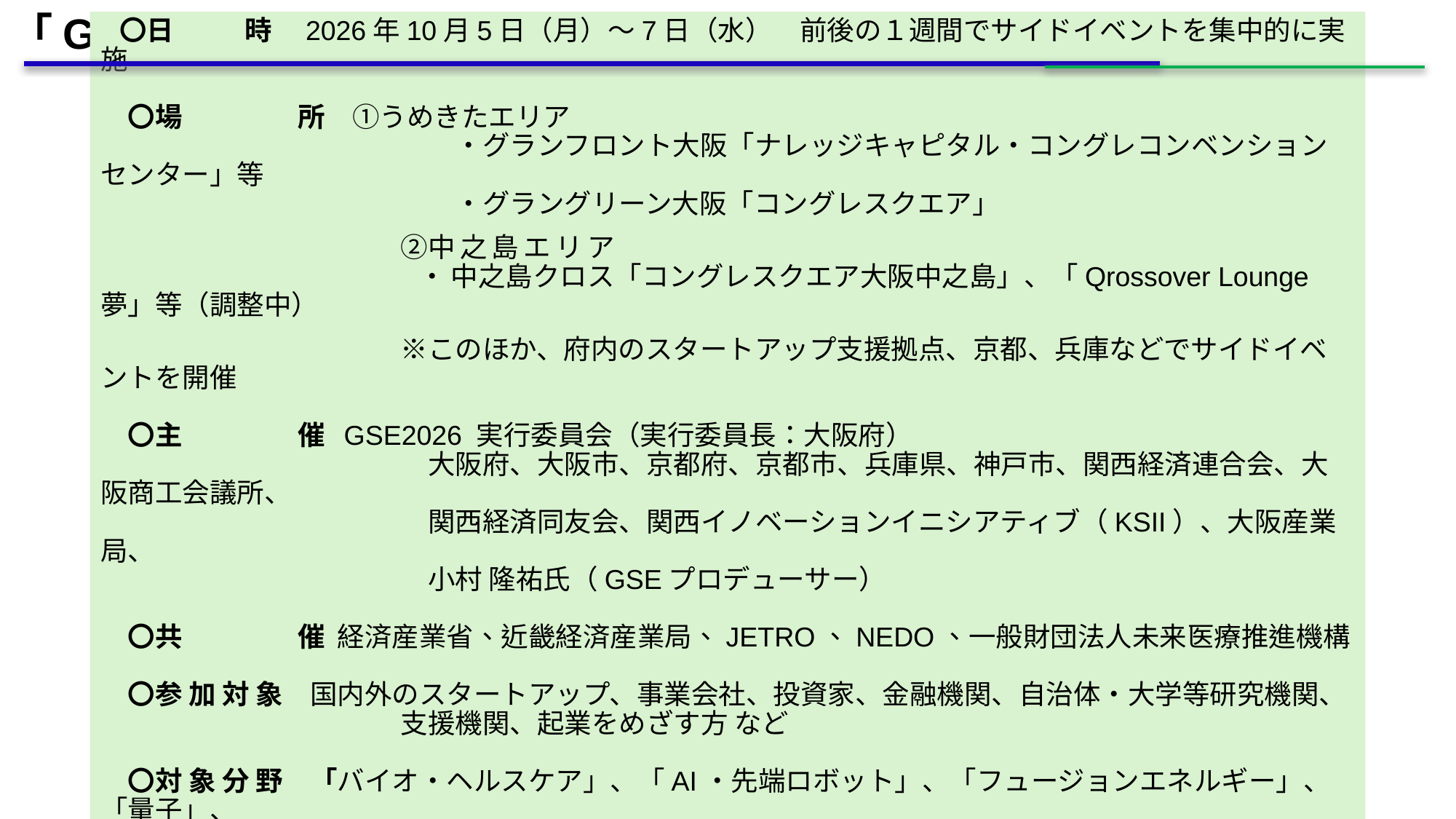

「Global Startup EXPO（GSE）2026」について
  〇日　       時　2026年10月5日（月）～7日（水）　前後の１週間でサイドイベントを集中的に実施

　〇場　　　　 所　①うめきたエリア
　　　　　　　　　　　　　・グランフロント大阪「ナレッジキャピタル・コングレコンベンションセンター」等
　　　　　　　　　　　　　・グラングリーン大阪「コングレスクエア」

　　　　　　　　　　　②中之島エリア
　　　　　　　　　　・中之島クロス「コングレスクエア大阪中之島」、「Qrossover Lounge夢」等（調整中）

　　　　　　　　　　　※このほか、府内のスタートアップ支援拠点、京都、兵庫などでサイドイベントを開催

　〇主　　　　 催  GSE2026 実行委員会（実行委員長：大阪府）
　　　　　　　　　　　　大阪府、大阪市、京都府、京都市、兵庫県、神戸市、関西経済連合会、大阪商工会議所、
　　　　　　　　　　　　関西経済同友会、関西イノベーションイニシアティブ（KSII）、大阪産業局、
　　　　　　　　　　　　小村 隆祐氏（GSEプロデューサー）

　〇共　　　　 催  経済産業省、近畿経済産業局、JETRO、NEDO、一般財団法人未来医療推進機構

　〇参 加 対 象　国内外のスタートアップ、事業会社、投資家、金融機関、自治体・大学等研究機関、
　　　　　　　　　　　支援機関、起業をめざす方 など

　〇対 象 分 野　「バイオ・ヘルスケア」、「AI・先端ロボット」、「フュージョンエネルギー」、「量子」、
　　　　　　　　　　　「半導体・通信」、「宇宙」 を中心とするディープテック分野